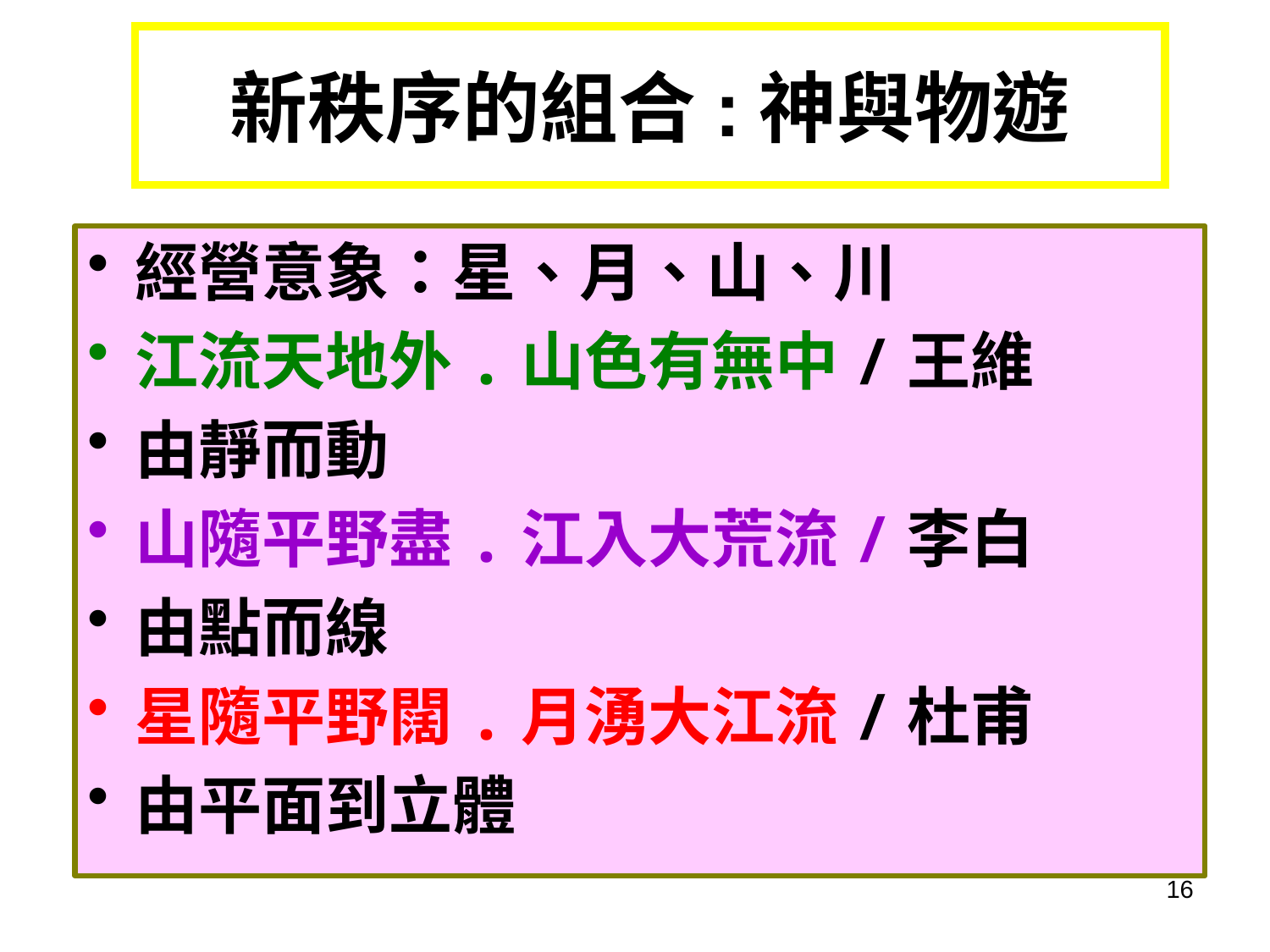

# 新秩序的組合:神與物遊
經營意象：星、月、山、川
江流天地外.山色有無中/王維
由靜而動
山隨平野盡.江入大荒流/李白
由點而線
星隨平野闊.月湧大江流/杜甫
由平面到立體
16